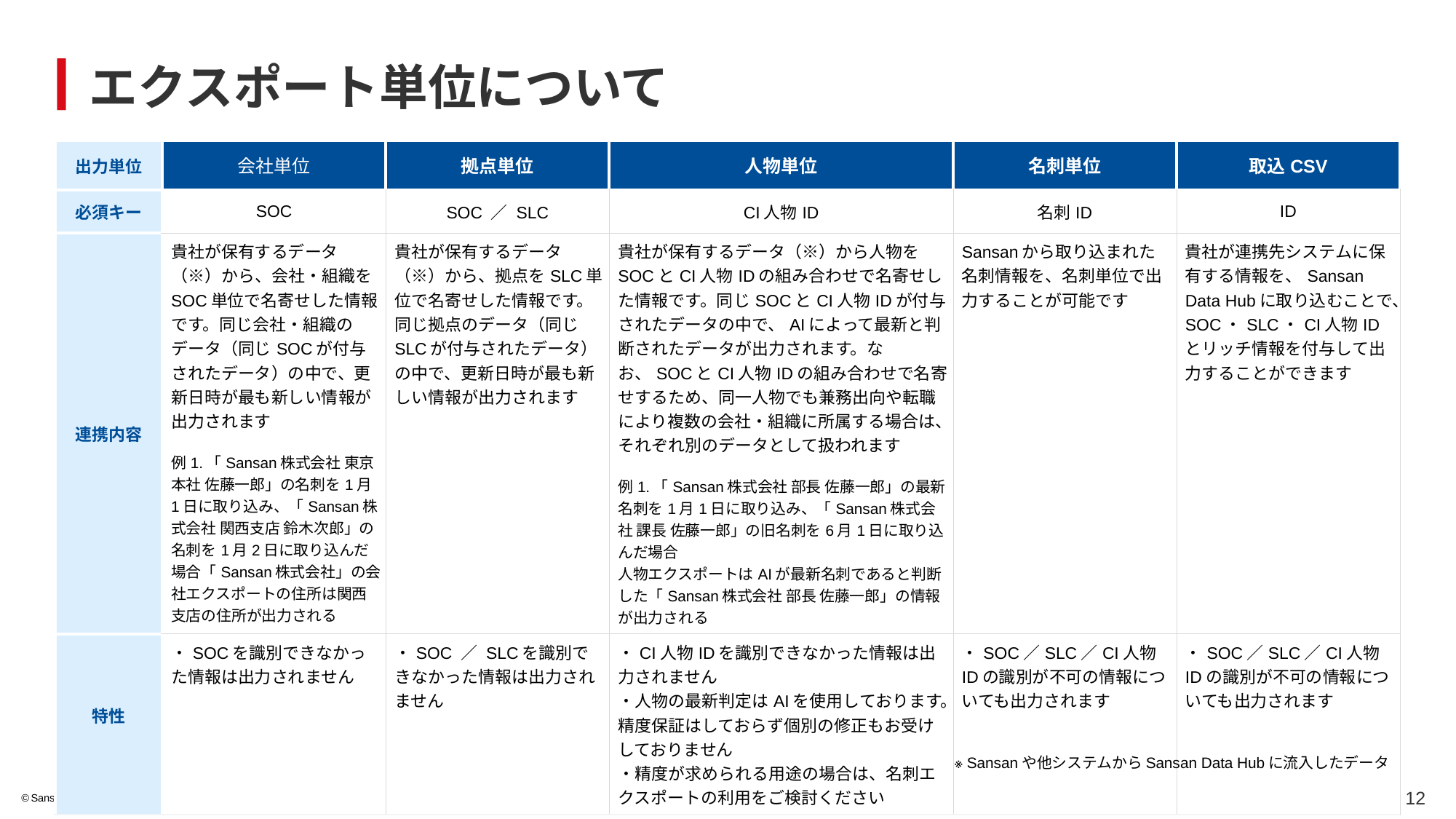

# エクスポート単位について
| 出力単位 | 会社単位 | 拠点単位 | 人物単位 | 名刺単位 | 取込CSV |
| --- | --- | --- | --- | --- | --- |
| 必須キー | SOC | SOC ／ SLC | CI人物ID | 名刺ID | ID |
| 連携内容 | 貴社が保有するデータ（※）から、会社・組織をSOC単位で名寄せした情報です。同じ会社・組織のデータ（同じSOCが付与されたデータ）の中で、更新日時が最も新しい情報が出力されます 例1.「Sansan株式会社 東京本社 佐藤一郎」の名刺を1月1日に取り込み、「Sansan株式会社 関西支店 鈴木次郎」の名刺を1月2日に取り込んだ場合「Sansan株式会社」の会社エクスポートの住所は関西支店の住所が出力される | 貴社が保有するデータ（※）から、拠点をSLC単位で名寄せした情報です。同じ拠点のデータ（同じSLCが付与されたデータ）の中で、更新日時が最も新しい情報が出力されます | 貴社が保有するデータ（※）から人物をSOCとCI人物IDの組み合わせで名寄せした情報です。同じSOCとCI人物IDが付与されたデータの中で、AIによって最新と判断されたデータが出力されます。なお、SOCとCI人物IDの組み合わせで名寄せするため、同一人物でも兼務出向や転職により複数の会社・組織に所属する場合は、それぞれ別のデータとして扱われます 例1.「Sansan株式会社 部長 佐藤一郎」の最新名刺を1月1日に取り込み、「Sansan株式会社 課長 佐藤一郎」の旧名刺を6月1日に取り込んだ場合 人物エクスポートはAIが最新名刺であると判断した「Sansan株式会社 部長 佐藤一郎」の情報が出力される | Sansanから取り込まれた名刺情報を、名刺単位で出力することが可能です | 貴社が連携先システムに保有する情報を、Sansan Data Hubに取り込むことで、SOC・SLC・CI人物IDとリッチ情報を付与して出力することができます |
| 特性 | ・SOCを識別できなかった情報は出力されません | ・SOC ／ SLCを識別できなかった情報は出力されません | ・CI人物IDを識別できなかった情報は出力されません ・人物の最新判定はAIを使用しております。精度保証はしておらず個別の修正もお受けしておりません ・精度が求められる用途の場合は、名刺エクスポートの利用をご検討ください | ・SOC／SLC／CI人物IDの識別が不可の情報についても出力されます | ・SOC／SLC／CI人物IDの識別が不可の情報についても出力されます |
※ Sansanや他システムからSansan Data Hubに流入したデータ